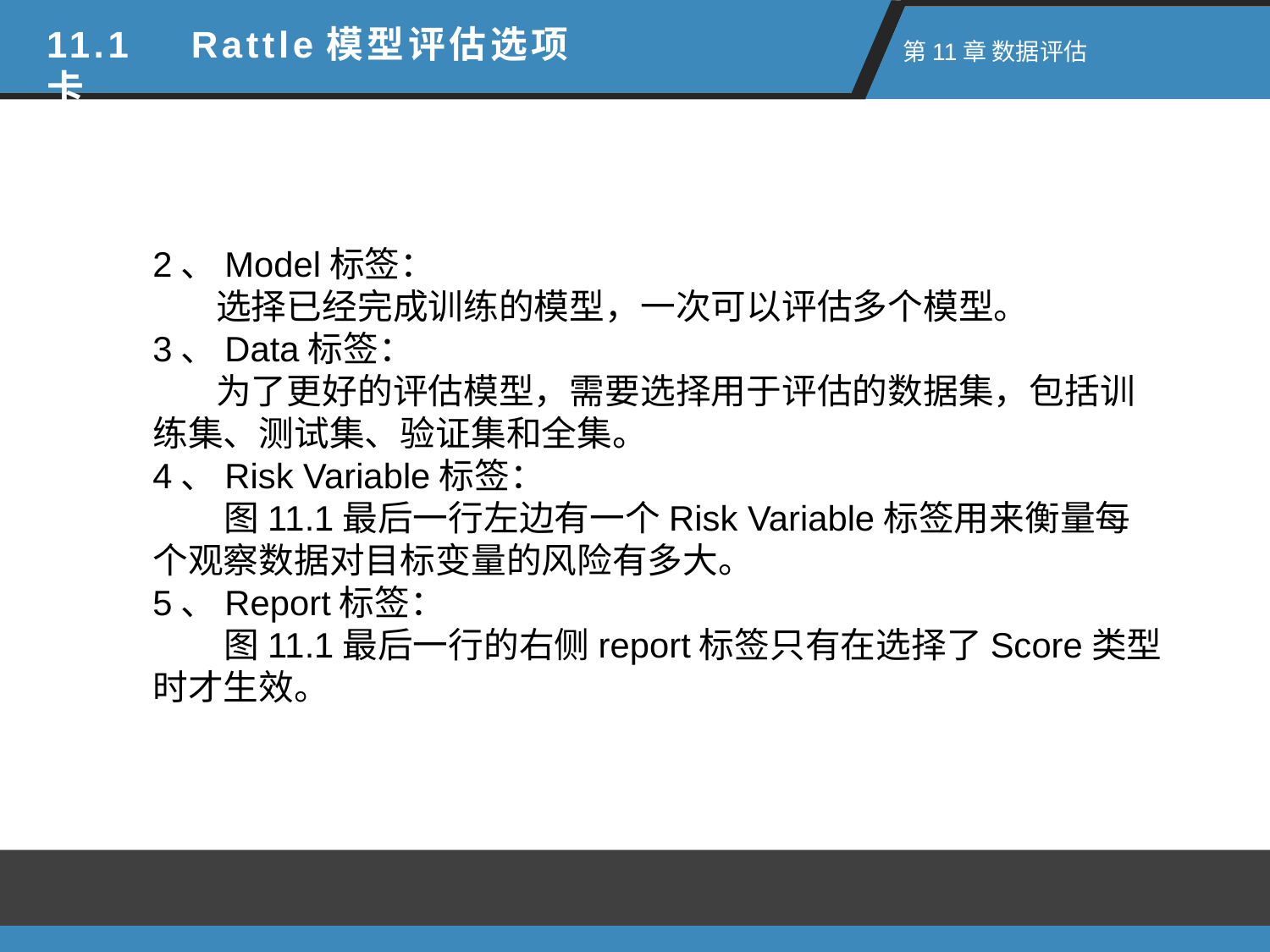

11.1　Rattle模型评估选项卡
  第11章 数据评估
2、Model标签：
       选择已经完成训练的模型，一次可以评估多个模型。
3、Data标签：
       为了更好的评估模型，需要选择用于评估的数据集，包括训练集、测试集、验证集和全集。
4、Risk Variable标签：
        图11.1最后一行左边有一个Risk Variable标签用来衡量每个观察数据对目标变量的风险有多大。
5、Report标签：
        图11.1最后一行的右侧report标签只有在选择了Score类型时才生效。